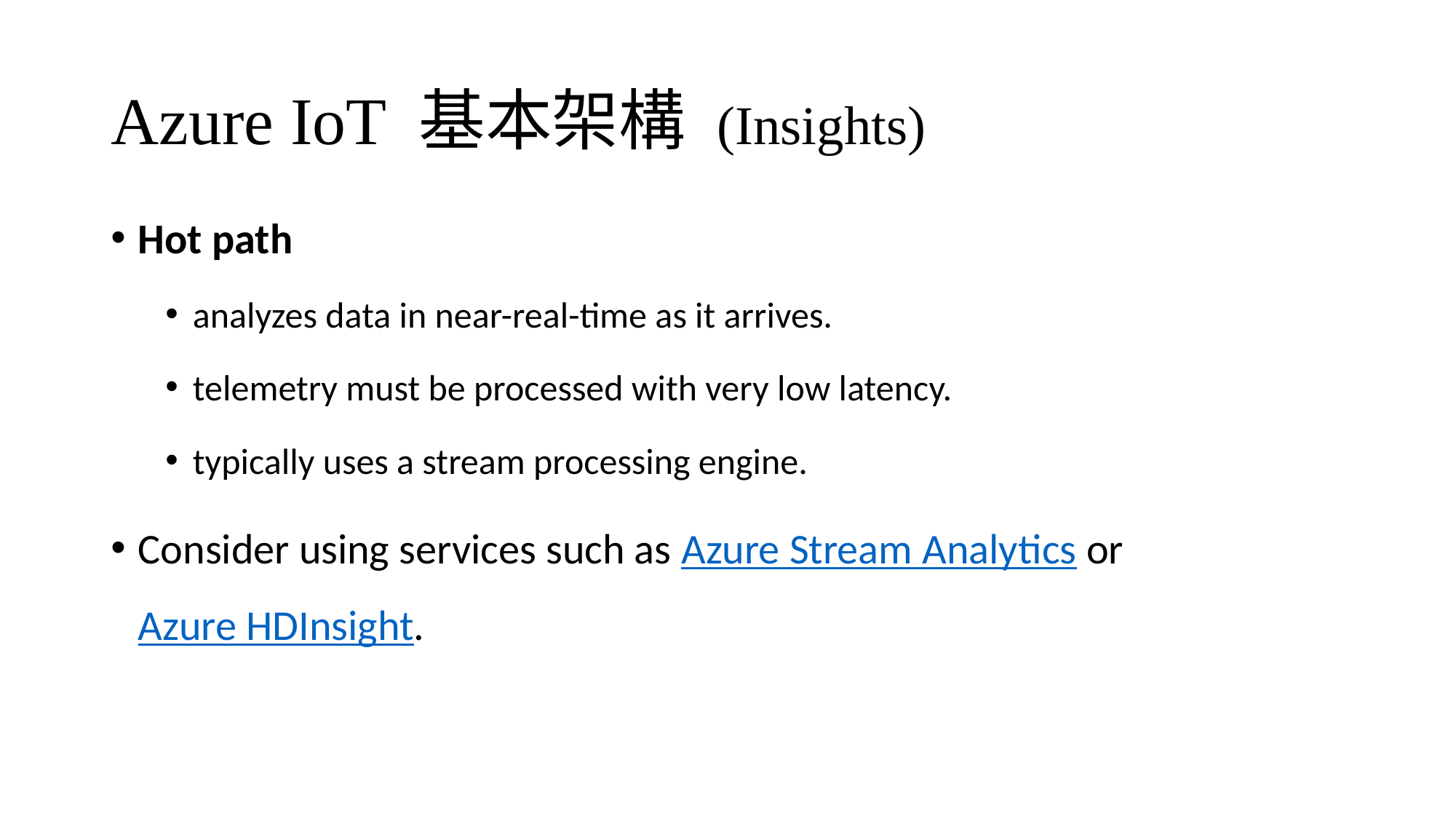

# Azure IoT 基本架構 (Insights)
Hot path
analyzes data in near-real-time as it arrives.
telemetry must be processed with very low latency.
typically uses a stream processing engine.
Consider using services such as Azure Stream Analytics or Azure HDInsight.